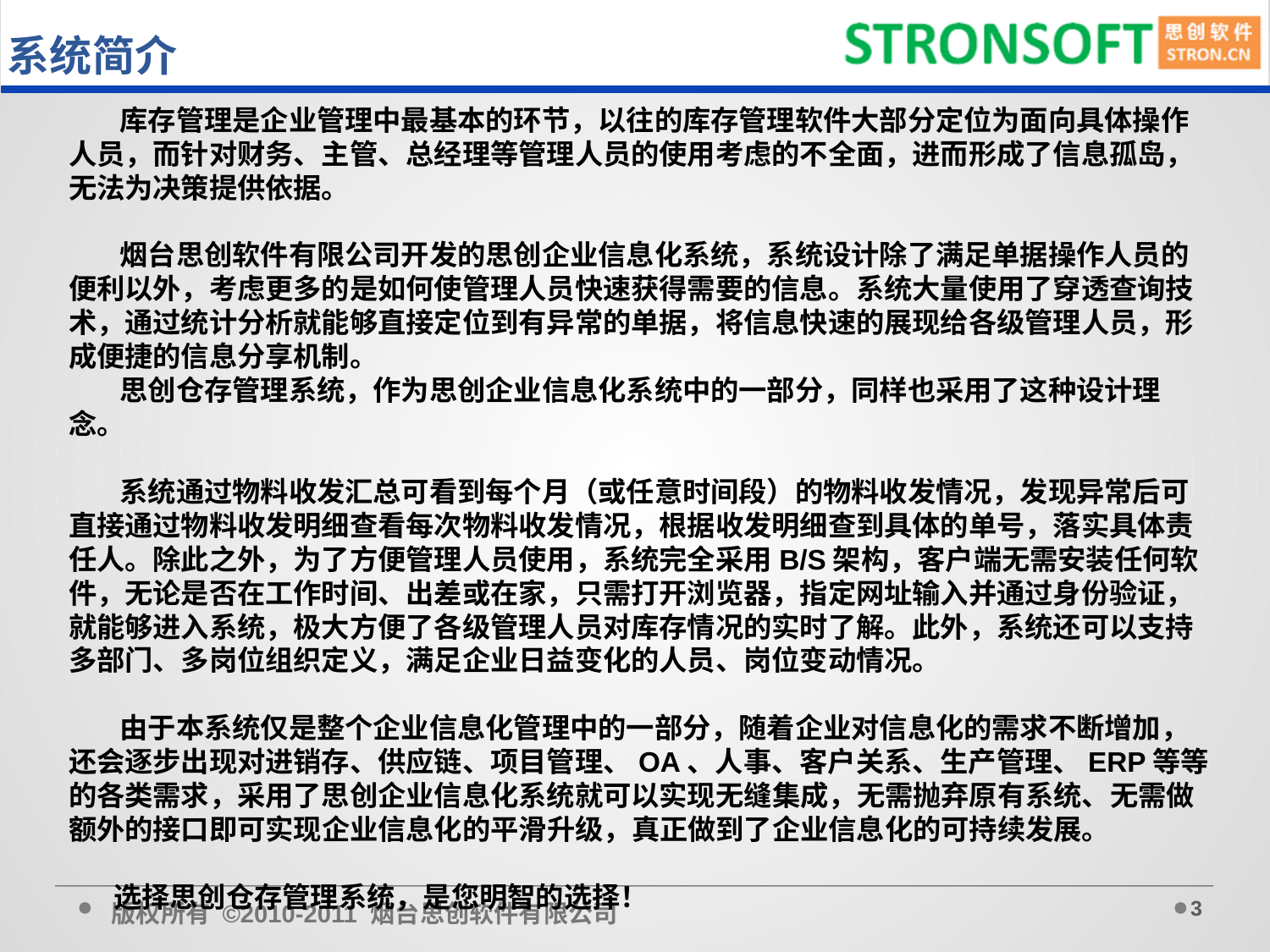

# 系统简介
       库存管理是企业管理中最基本的环节，以往的库存管理软件大部分定位为面向具体操作人员，而针对财务、主管、总经理等管理人员的使用考虑的不全面，进而形成了信息孤岛，无法为决策提供依据。

       烟台思创软件有限公司开发的思创企业信息化系统，系统设计除了满足单据操作人员的便利以外，考虑更多的是如何使管理人员快速获得需要的信息。系统大量使用了穿透查询技术，通过统计分析就能够直接定位到有异常的单据，将信息快速的展现给各级管理人员，形成便捷的信息分享机制。
       思创仓存管理系统，作为思创企业信息化系统中的一部分，同样也采用了这种设计理念。

       系统通过物料收发汇总可看到每个月（或任意时间段）的物料收发情况，发现异常后可直接通过物料收发明细查看每次物料收发情况，根据收发明细查到具体的单号，落实具体责任人。除此之外，为了方便管理人员使用，系统完全采用B/S架构，客户端无需安装任何软件，无论是否在工作时间、出差或在家，只需打开浏览器，指定网址输入并通过身份验证，就能够进入系统，极大方便了各级管理人员对库存情况的实时了解。此外，系统还可以支持多部门、多岗位组织定义，满足企业日益变化的人员、岗位变动情况。

       由于本系统仅是整个企业信息化管理中的一部分，随着企业对信息化的需求不断增加，还会逐步出现对进销存、供应链、项目管理、OA、人事、客户关系、生产管理、ERP等等的各类需求，采用了思创企业信息化系统就可以实现无缝集成，无需抛弃原有系统、无需做额外的接口即可实现企业信息化的平滑升级，真正做到了企业信息化的可持续发展。

      选择思创仓存管理系统，是您明智的选择！
3